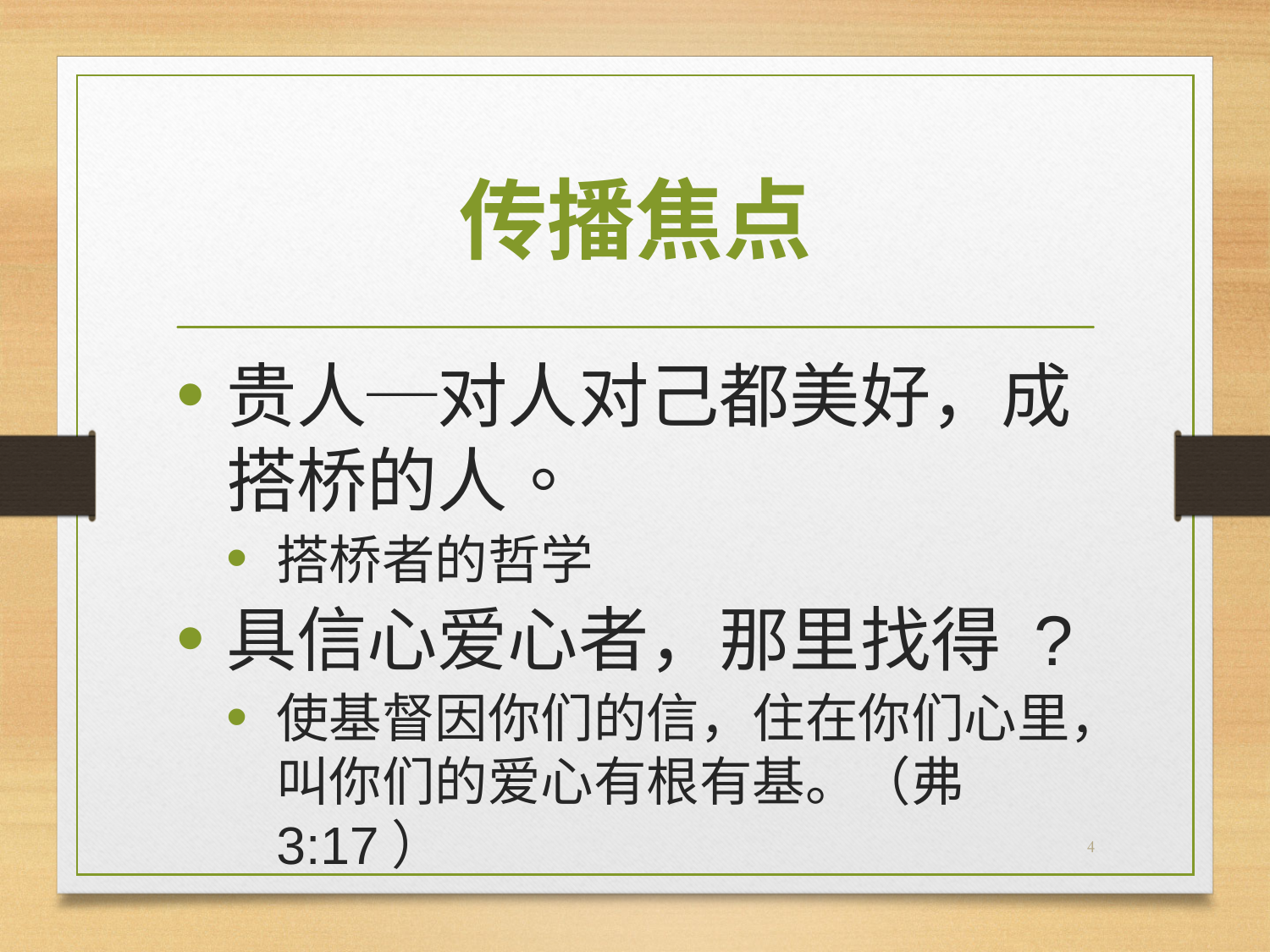

# 传播焦点
贵人─对人对己都美好，成搭桥的人。
搭桥者的哲学
具信心爱心者，那里找得 ?
使基督因你们的信，住在你们心里，叫你们的爱心有根有基。（弗3:17）

4